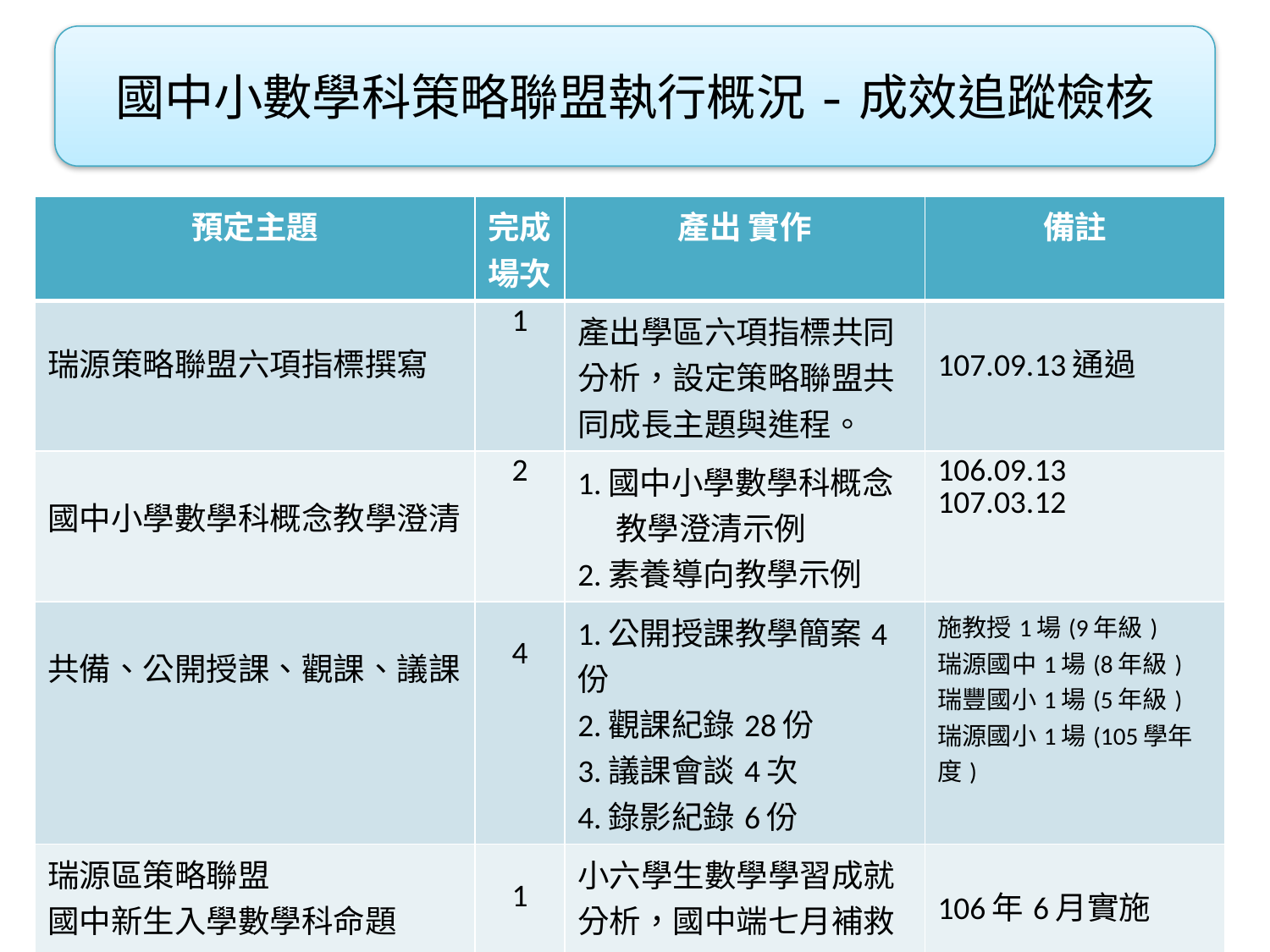

國中小數學科策略聯盟執行概況-成效追蹤檢核
| 預定主題 | 完成場次 | 產出 實作 | 備註 |
| --- | --- | --- | --- |
| 瑞源策略聯盟六項指標撰寫 | 1 | 產出學區六項指標共同分析，設定策略聯盟共同成長主題與進程。 | 107.09.13通過 |
| 國中小學數學科概念教學澄清 | 2 | 1.國中小學數學科概念 教學澄清示例 2.素養導向教學示例 | 106.09.13 107.03.12 |
| 共備、公開授課、觀課、議課 | 4 | 1.公開授課教學簡案4份 2.觀課紀錄28份 3.議課會談4次 4.錄影紀錄6份 | 施教授1場(9年級) 瑞源國中1場(8年級) 瑞豐國小1場(5年級) 瑞源國小1場(105學年度) |
| 瑞源區策略聯盟 國中新生入學數學科命題 | 1 | 小六學生數學學習成就分析，國中端七月補救學生學習落點與規劃。 | 106年6月實施 |